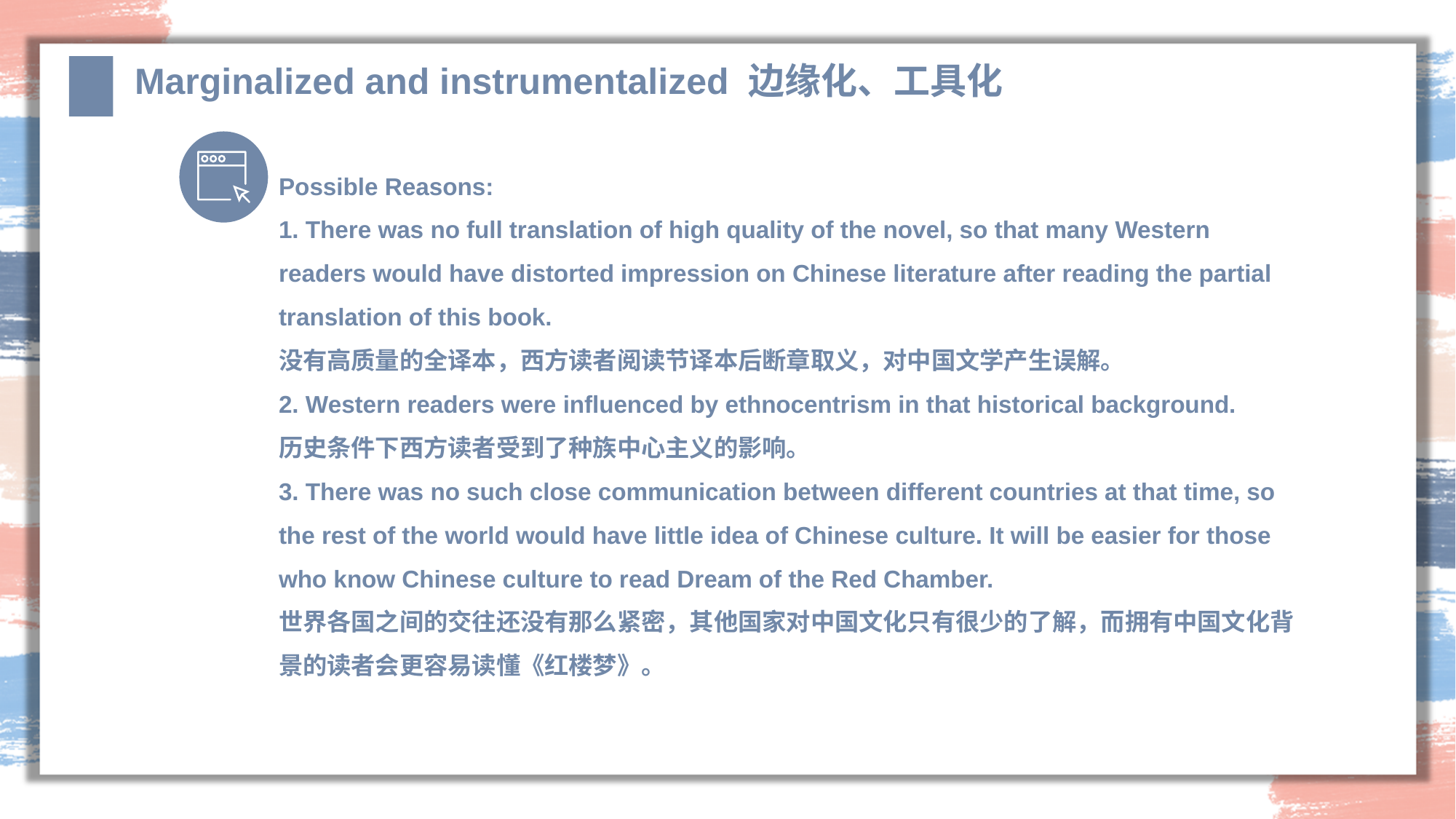

Marginalized and instrumentalized 边缘化、工具化

Possible Reasons:
1. There was no full translation of high quality of the novel, so that many Western readers would have distorted impression on Chinese literature after reading the partial translation of this book.
没有高质量的全译本，西方读者阅读节译本后断章取义，对中国文学产生误解。
2. Western readers were influenced by ethnocentrism in that historical background.
历史条件下西方读者受到了种族中心主义的影响。
3. There was no such close communication between different countries at that time, so the rest of the world would have little idea of Chinese culture. It will be easier for those who know Chinese culture to read Dream of the Red Chamber.
世界各国之间的交往还没有那么紧密，其他国家对中国文化只有很少的了解，而拥有中国文化背景的读者会更容易读懂《红楼梦》。